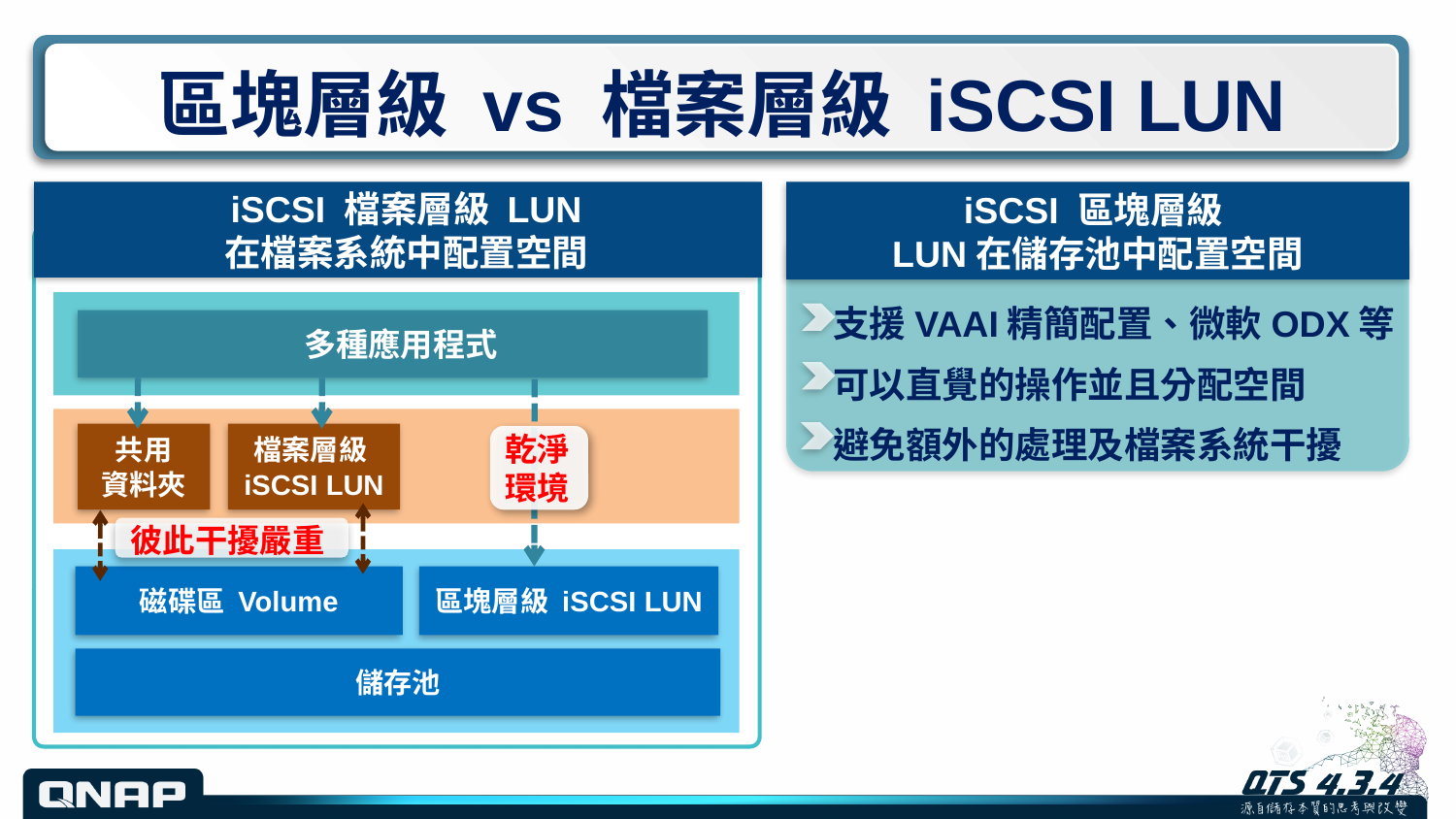

# 區塊層級 vs 檔案層級 iSCSI LUN
iSCSI 檔案層級 LUN
在檔案系統中配置空間
iSCSI 區塊層級
LUN在儲存池中配置空間

支援VAAI精簡配置、微軟ODX等
可以直覺的操作並且分配空間
避免額外的處理及檔案系統干擾

多種應用程式

乾淨
環境

共用
資料夾
檔案層級iSCSI LUN

彼此干擾嚴重

磁碟區 Volume
區塊層級 iSCSI LUN
儲存池